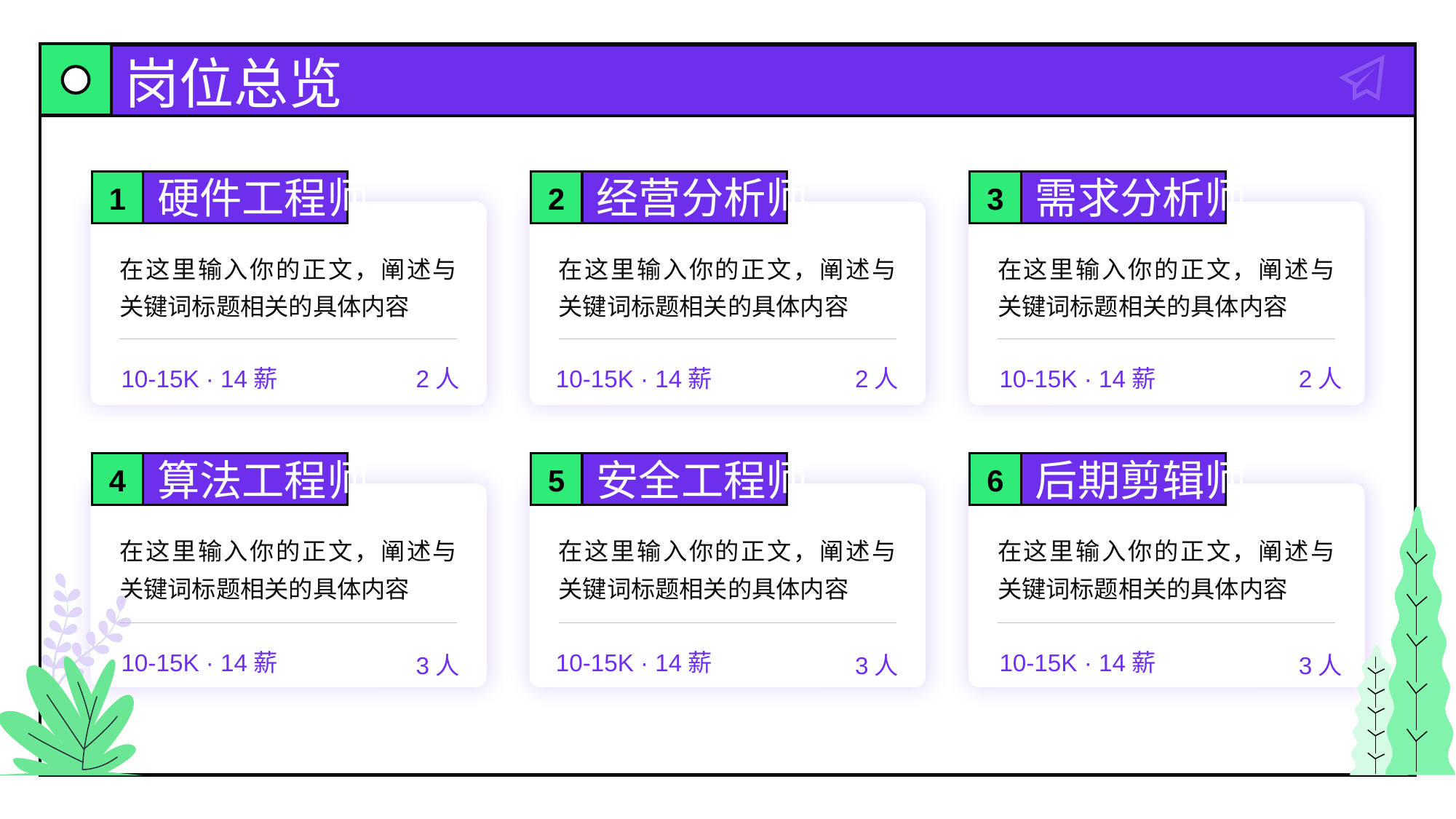

# 岗位总览
攻击性的表达
攻击性的表达
攻击性的表达

硬件工程师
1

经营分析师
2

需求分析师
3

在这里输入你的正文，阐述与关键词标题相关的具体内容
在这里输入你的正文，阐述与关键词标题相关的具体内容
在这里输入你的正文，阐述与关键词标题相关的具体内容
10-15K · 14薪
2人
10-15K · 14薪
2人
10-15K · 14薪
2人
攻击性的表达
攻击性的表达
攻击性的表达

算法工程师
4

安全工程师
5

后期剪辑师
6

在这里输入你的正文，阐述与关键词标题相关的具体内容
在这里输入你的正文，阐述与关键词标题相关的具体内容
在这里输入你的正文，阐述与关键词标题相关的具体内容

10-15K · 14薪
10-15K · 14薪
10-15K · 14薪
3人
3人
3人